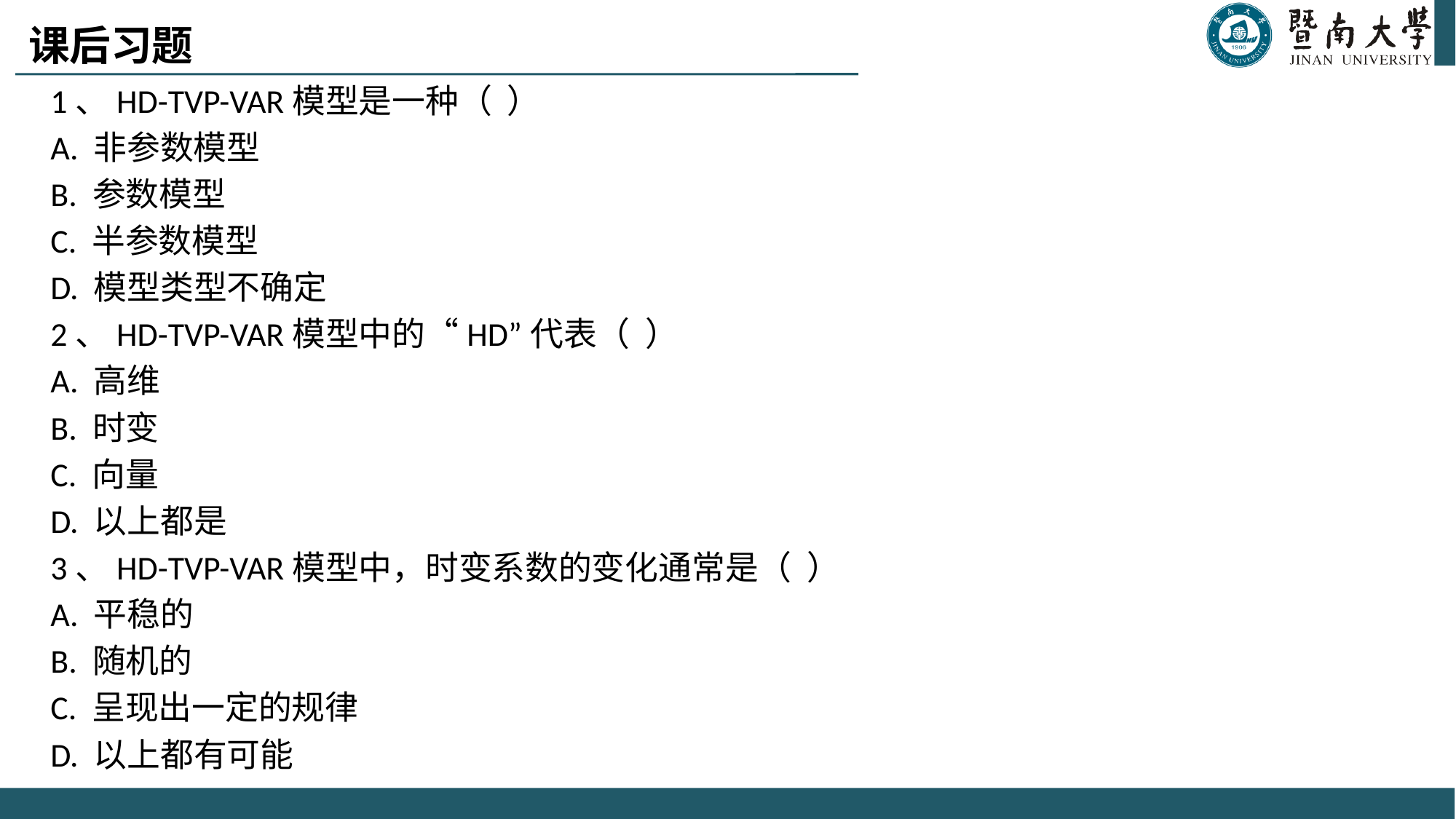

课后习题
1、HD-TVP-VAR模型是一种（  ）
A. 非参数模型
B. 参数模型
C. 半参数模型
D. 模型类型不确定
2、HD-TVP-VAR模型中的“HD”代表（  ）
A. 高维
B. 时变
C. 向量
D. 以上都是
3、HD-TVP-VAR模型中，时变系数的变化通常是（  ）
A. 平稳的
B. 随机的
C. 呈现出一定的规律
D. 以上都有可能